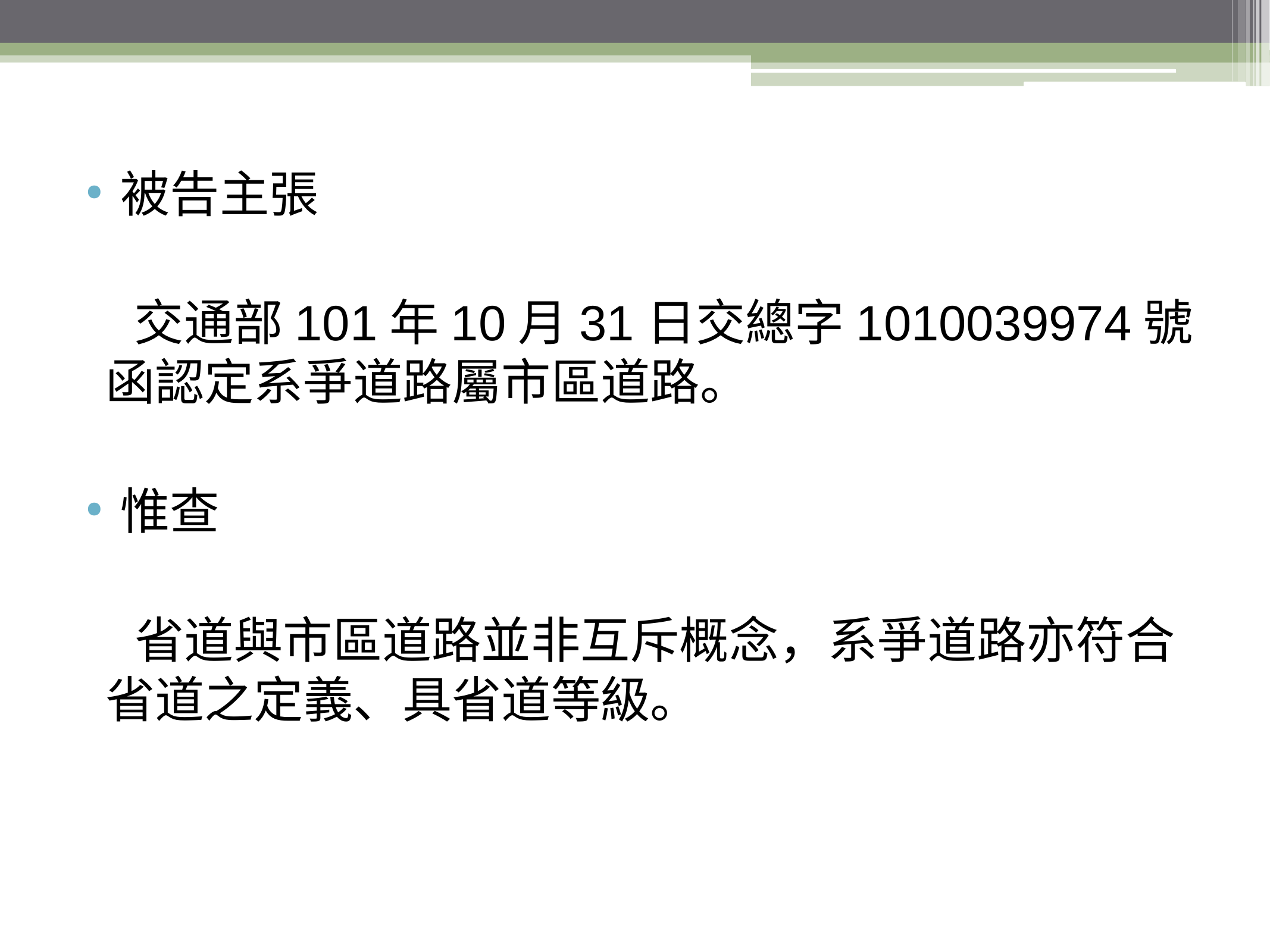

#
被告主張

　交通部101年10月31日交總字1010039974號函認定系爭道路屬市區道路。

惟查

　省道與市區道路並非互斥概念，系爭道路亦符合省道之定義、具省道等級。